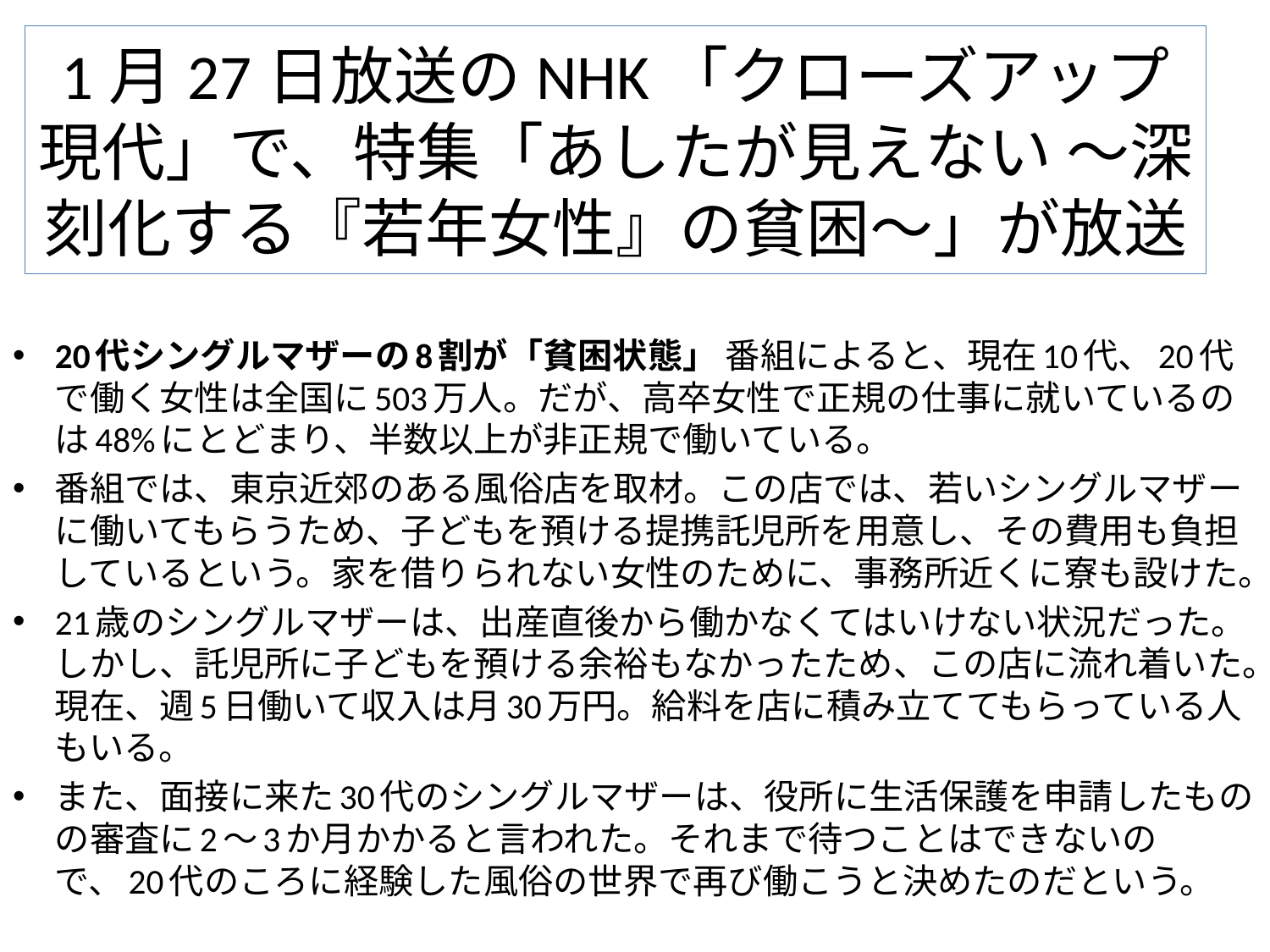

1月27日放送のNHK「クローズアップ現代」で、特集「あしたが見えない ～深刻化する『若年女性』の貧困～」が放送
20代シングルマザーの8割が「貧困状態」 番組によると、現在10代、20代で働く女性は全国に503万人。だが、高卒女性で正規の仕事に就いているのは48%にとどまり、半数以上が非正規で働いている。
番組では、東京近郊のある風俗店を取材。この店では、若いシングルマザーに働いてもらうため、子どもを預ける提携託児所を用意し、その費用も負担しているという。家を借りられない女性のために、事務所近くに寮も設けた。
21歳のシングルマザーは、出産直後から働かなくてはいけない状況だった。しかし、託児所に子どもを預ける余裕もなかったため、この店に流れ着いた。現在、週5日働いて収入は月30万円。給料を店に積み立ててもらっている人もいる。
また、面接に来た30代のシングルマザーは、役所に生活保護を申請したものの審査に2～3か月かかると言われた。それまで待つことはできないので、20代のころに経験した風俗の世界で再び働こうと決めたのだという。